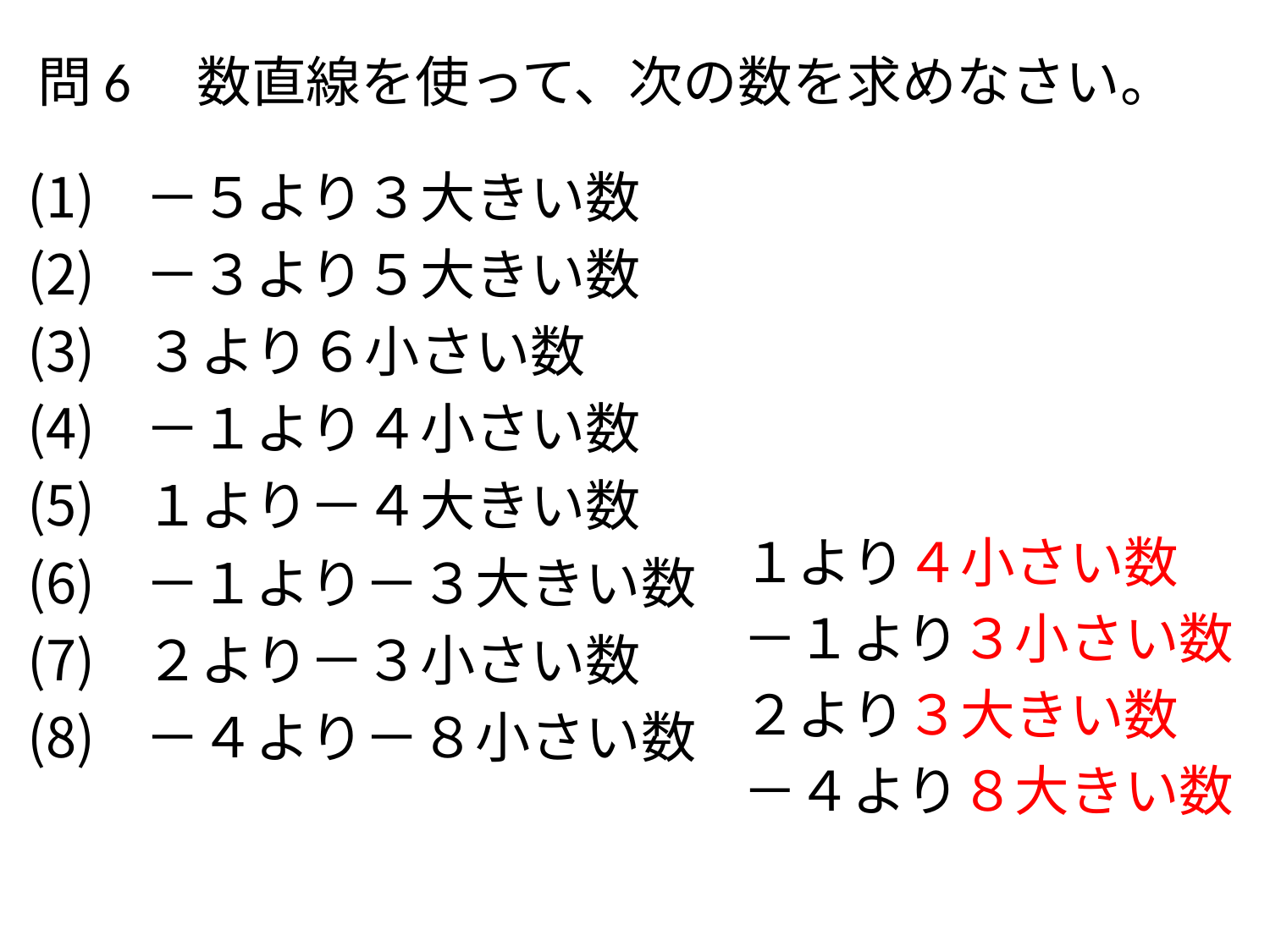

# 問6　数直線を使って、次の数を求めなさい。
　－５より３大きい数
　－３より５大きい数
　３より６小さい数
　－１より４小さい数
　１より－４大きい数
　－１より－３大きい数
　２より－３小さい数
　－４より－８小さい数
１より４小さい数
－１より３小さい数
２より３大きい数
－４より８大きい数